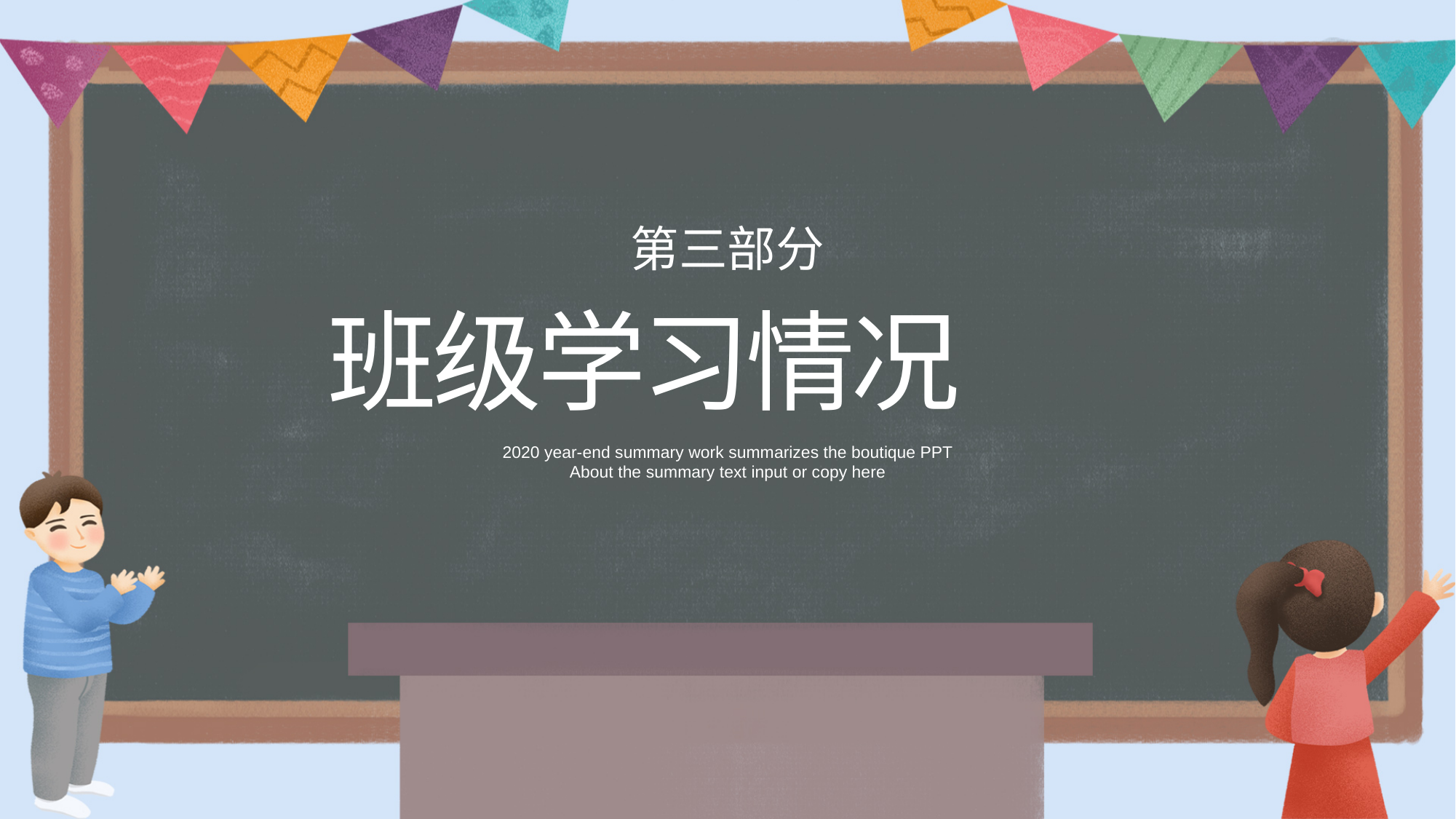

第三部分
班级学习情况
2020 year-end summary work summarizes the boutique PPT
About the summary text input or copy here